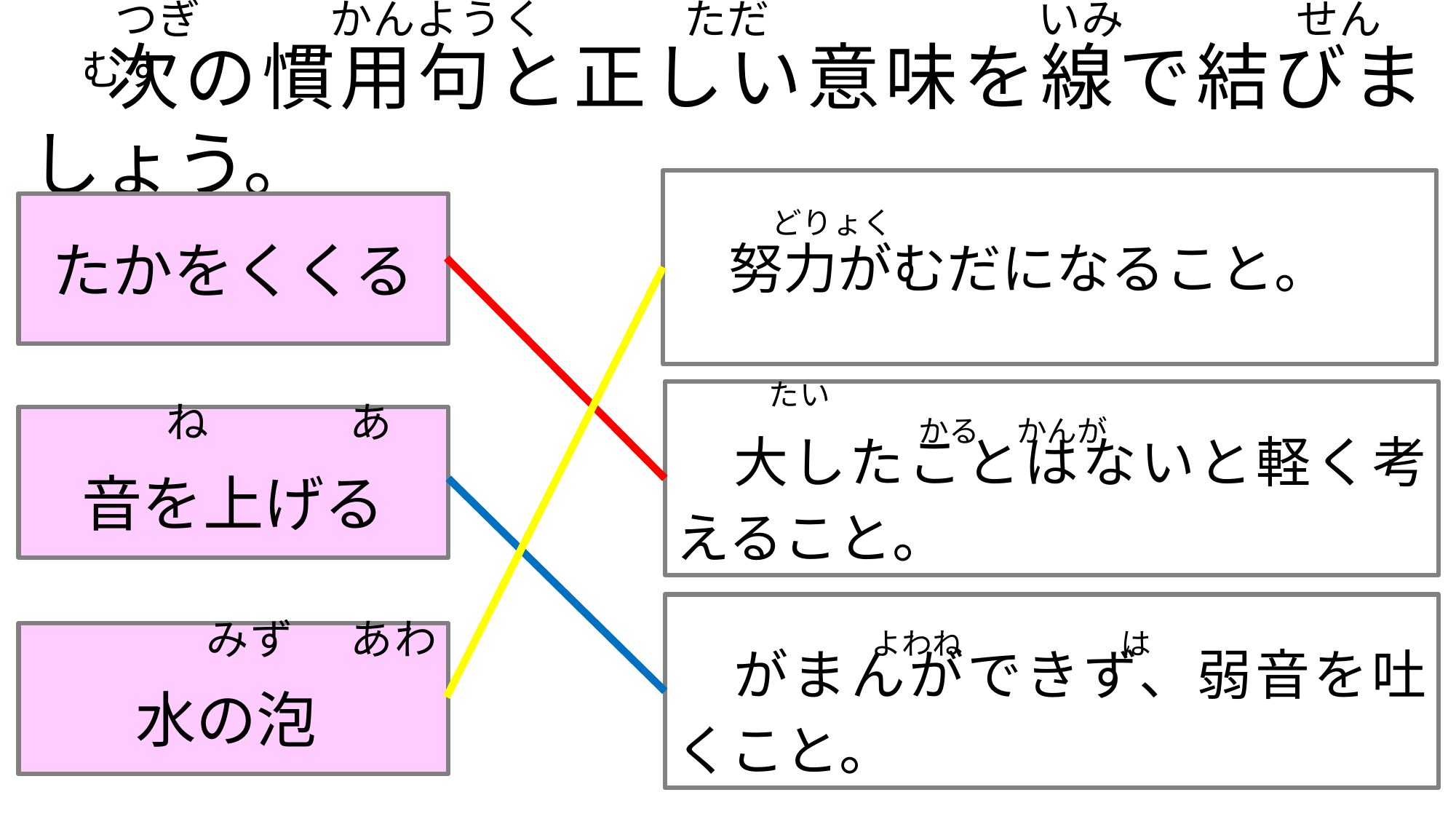

つぎ　　　かんようく　　　 ただ　　　　　　 いみ　　　　せん　　 むす
　次の慣用句と正しい意味を線で結びましょう。
　努力がむだになること。
　　　 どりょく
たかをくくる

　大したことはないと軽く考えること。
　　　たい　　　　　　　　　　　　　　　　　 　　　　　　　　　　かる　 かんが

音を上げる
　　　ね　　　あ

　がまんができず、弱音を吐くこと。
　　　　　　　　　　　　　　　　　　　　　　　　　 　　　　　 よわね　　　　　 は

水の泡
　　　　みず　 あわ